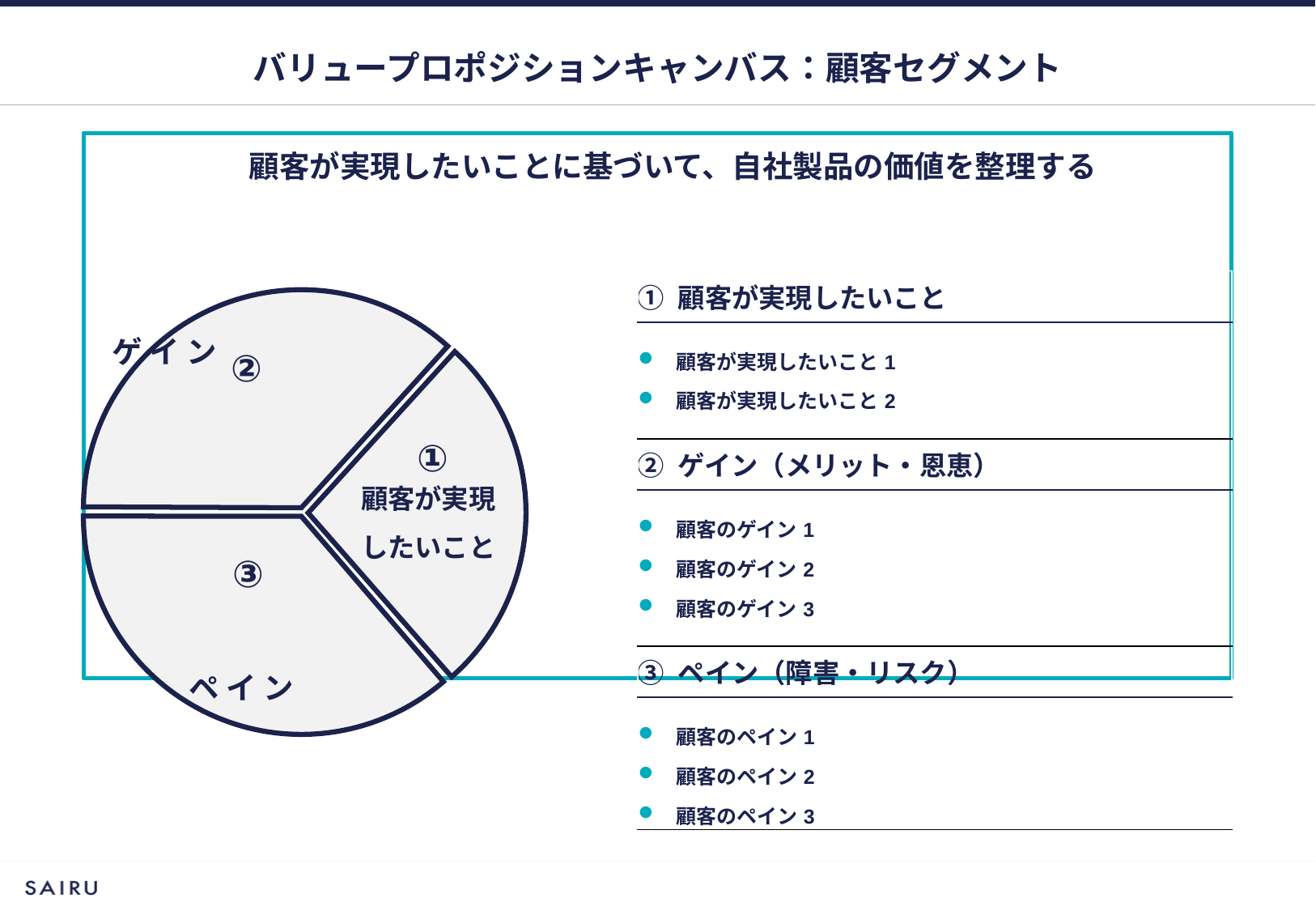

# バリュープロポジションキャンバス：顧客セグメント
顧客が実現したいことに基づいて、自社製品の価値を整理する
| ① 顧客が実現したいこと |
| --- |
| 顧客が実現したいこと1 顧客が実現したいこと2 |
| ② ゲイン（メリット・恩恵） |
| 顧客のゲイン1 顧客のゲイン2 顧客のゲイン3 |
| ③ ペイン（障害・リスク） |
| 顧客のペイン1 顧客のペイン2 顧客のペイン3 |
ゲ イ ン

ペ イ ン
②
①
顧客が実現
したいこと
③